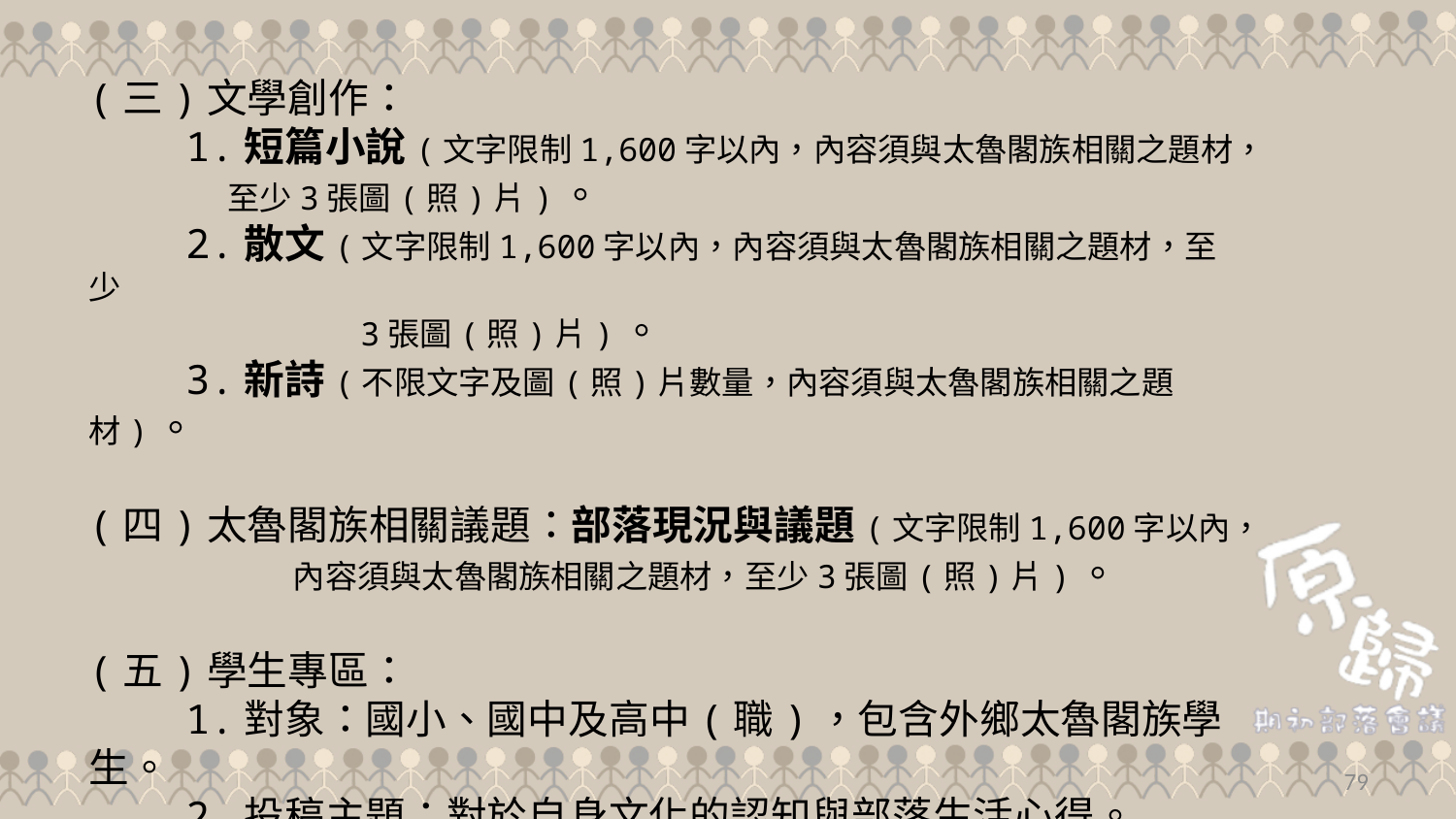

(三)文學創作：
    1.短篇小說(文字限制1,600字以內，內容須與太魯閣族相關之題材，
                  至少3張圖(照)片)。
    2.散文(文字限制1,600字以內，內容須與太魯閣族相關之題材，至少
              3張圖(照)片)。
    3.新詩(不限文字及圖(照)片數量，內容須與太魯閣族相關之題材)。

(四)太魯閣族相關議題：部落現況與議題(文字限制1,600字以內，
                           內容須與太魯閣族相關之題材，至少3張圖(照)片)。

(五)學生專區：
    1.對象：國小、國中及高中(職)，包含外鄉太魯閣族學生。
    2.投稿主題：對於自身文化的認知與部落生活心得。
    3.每篇至少400字以上，提供3張圖(照)片。

79